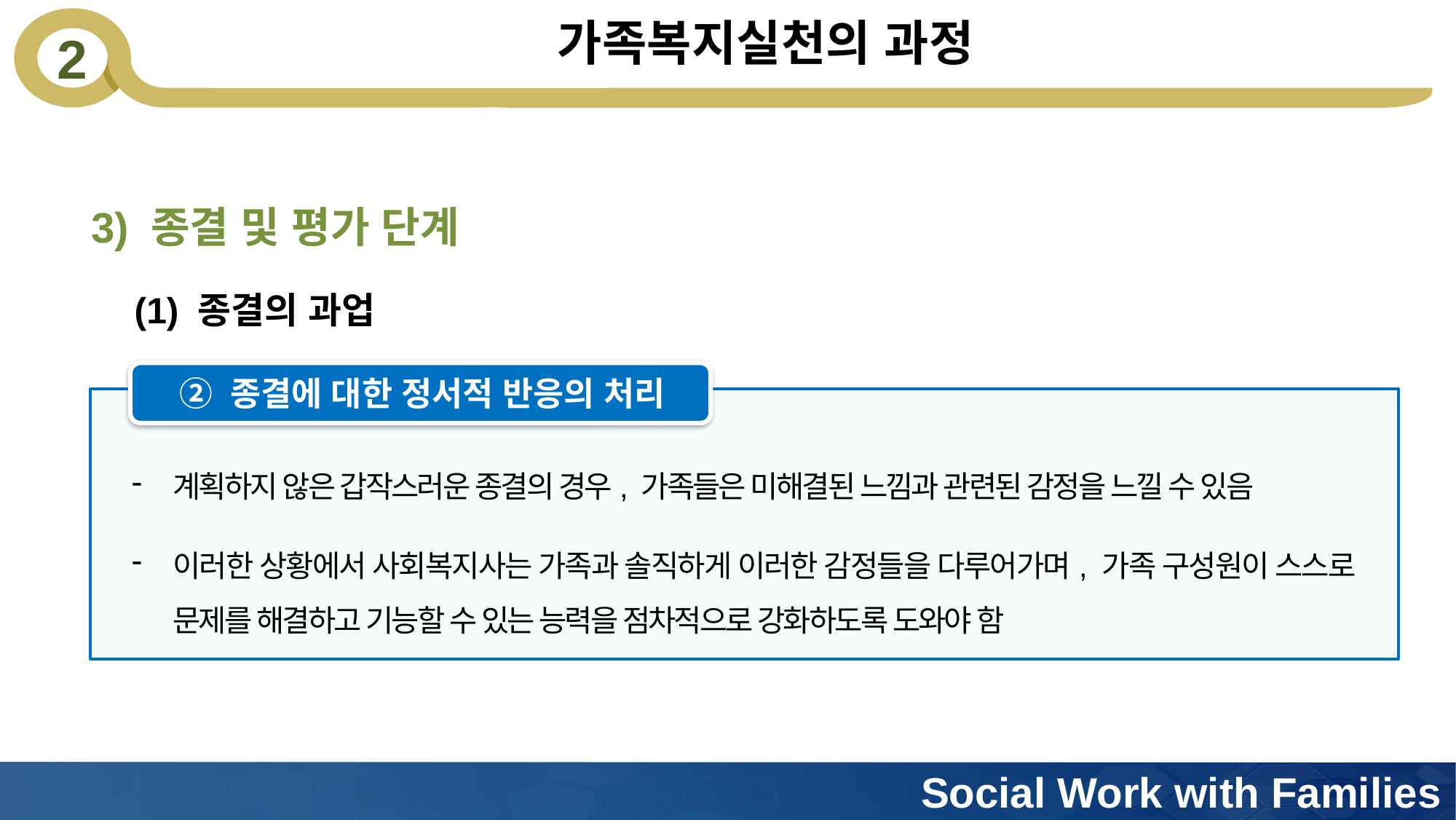

# 가족복지실천의 과정
3) 종결 및 평가 단계
(1) 종결의 과업

② 종결에 대한 정서적 반응의 처리

계획하지 않은 갑작스러운 종결의 경우, 가족들은 미해결된 느낌과 관련된 감정을 느낄 수 있음

이러한 상황에서 사회복지사는 가족과 솔직하게 이러한 감정들을 다루어가며, 가족 구성원이 스스로 문제를 해결하고 기능할 수 있는 능력을 점차적으로 강화하도록 도와야 함